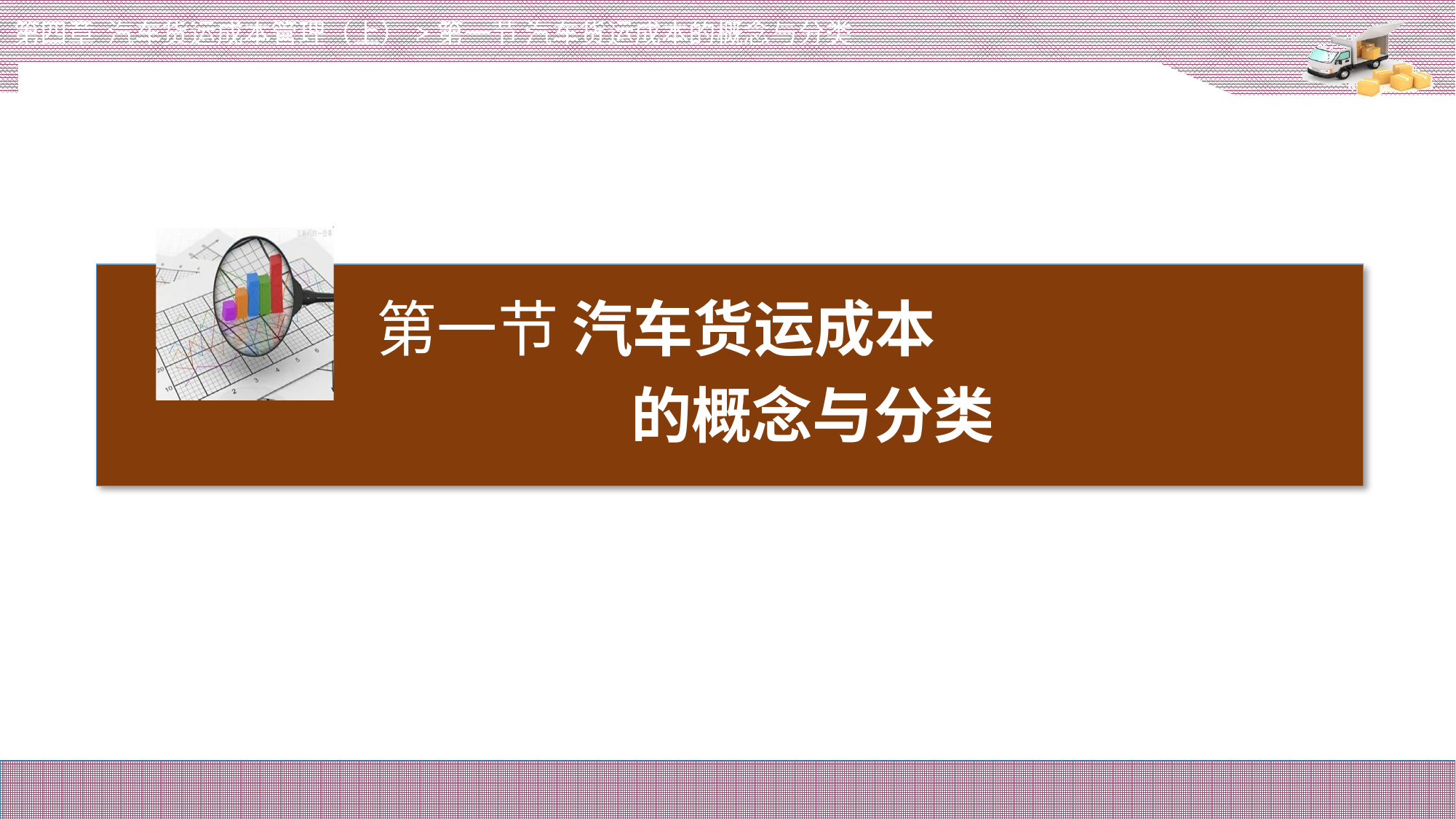

第四章  汽车货运成本管理（上）>第一节 汽车货运成本的概念与分类

      第一节 汽车货运成本
的概念与分类